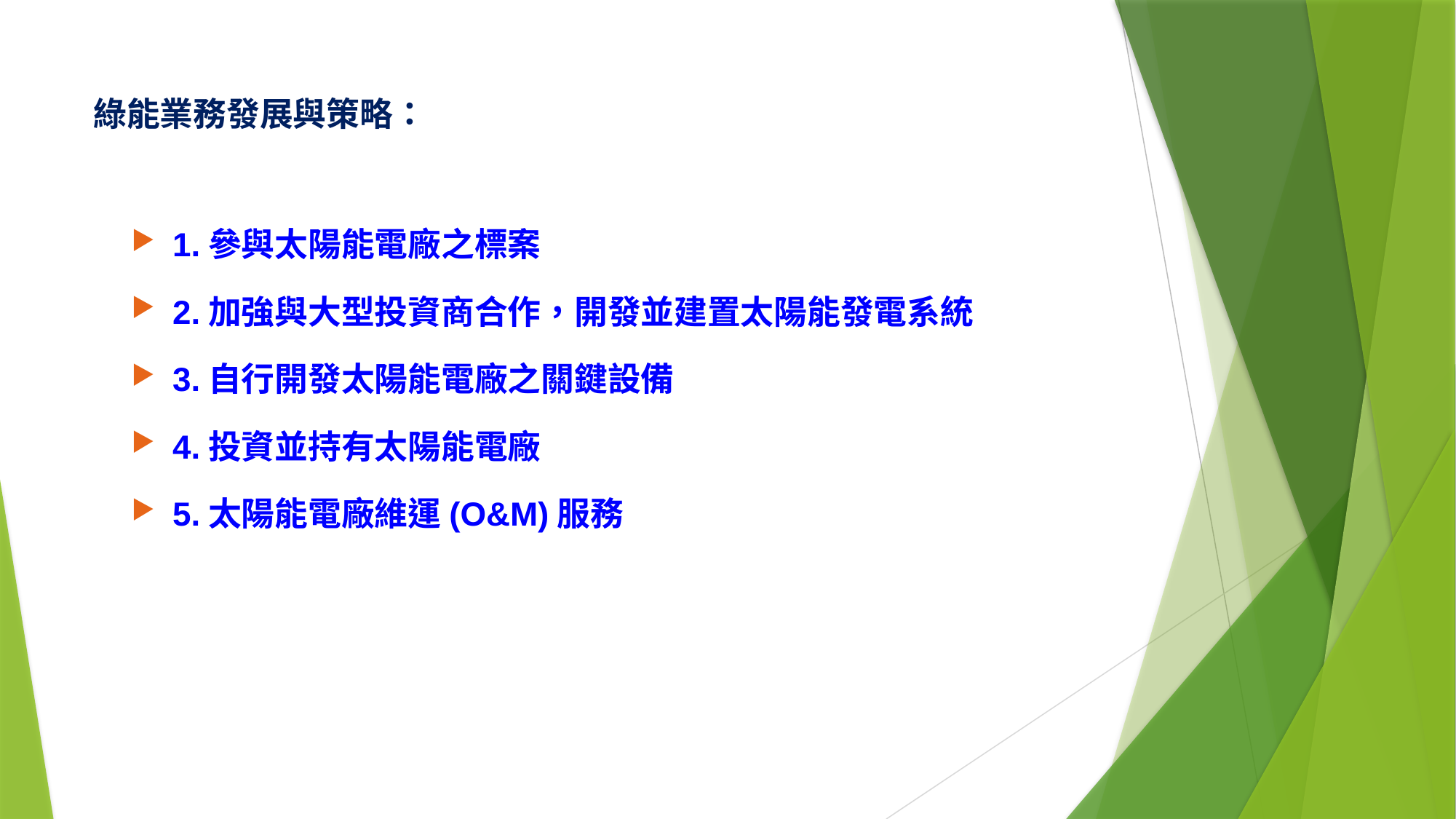

# 綠能業務發展與策略：
1.參與太陽能電廠之標案
2.加強與大型投資商合作，開發並建置太陽能發電系統
3.自行開發太陽能電廠之關鍵設備
4.投資並持有太陽能電廠
5.太陽能電廠維運(O&M)服務